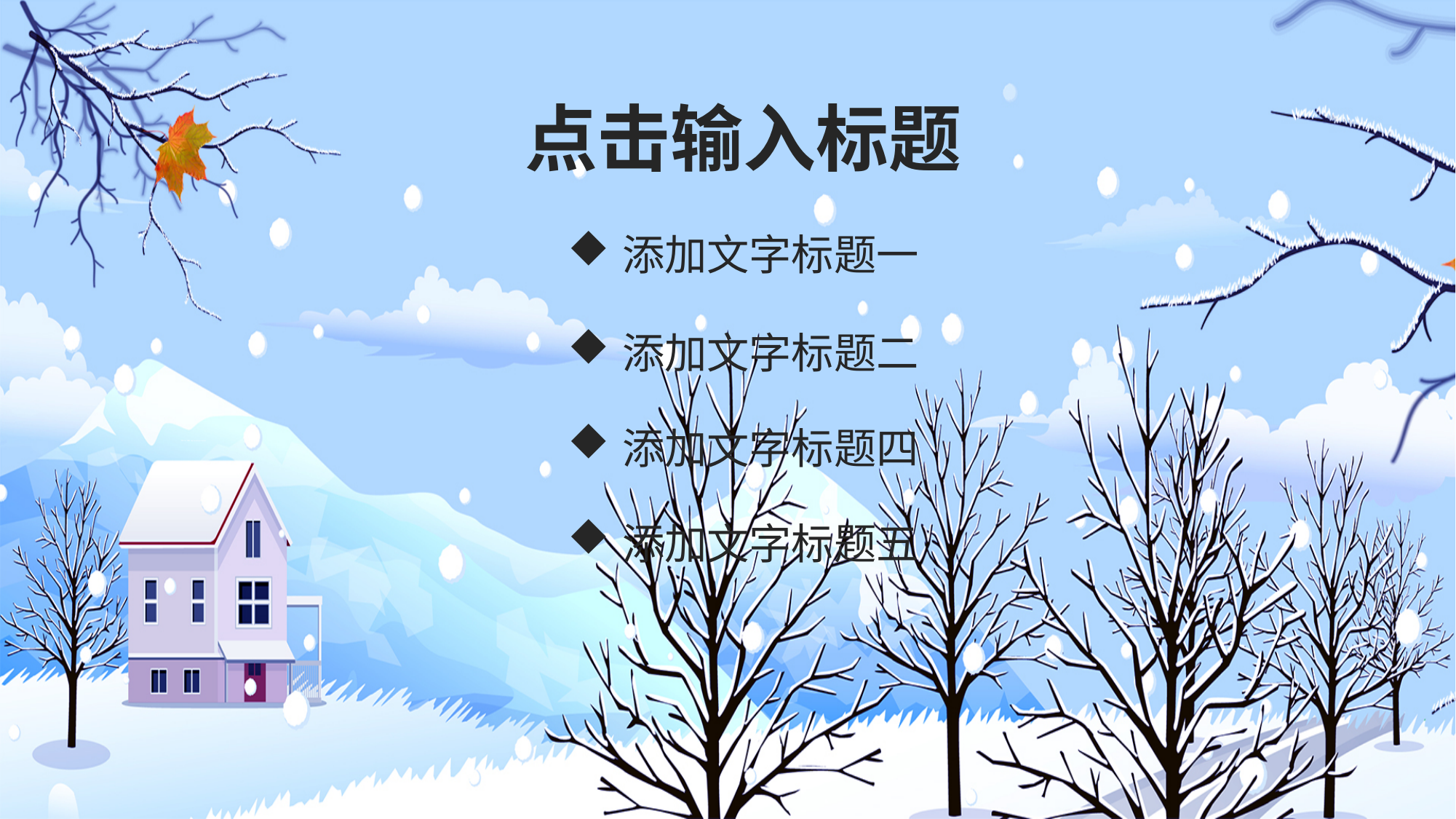

点击输入标题
添加文字标题一
添加文字标题二
添加文字标题四
节日PPT模板 http://www.1ppt.com/jieri/
添加文字标题五